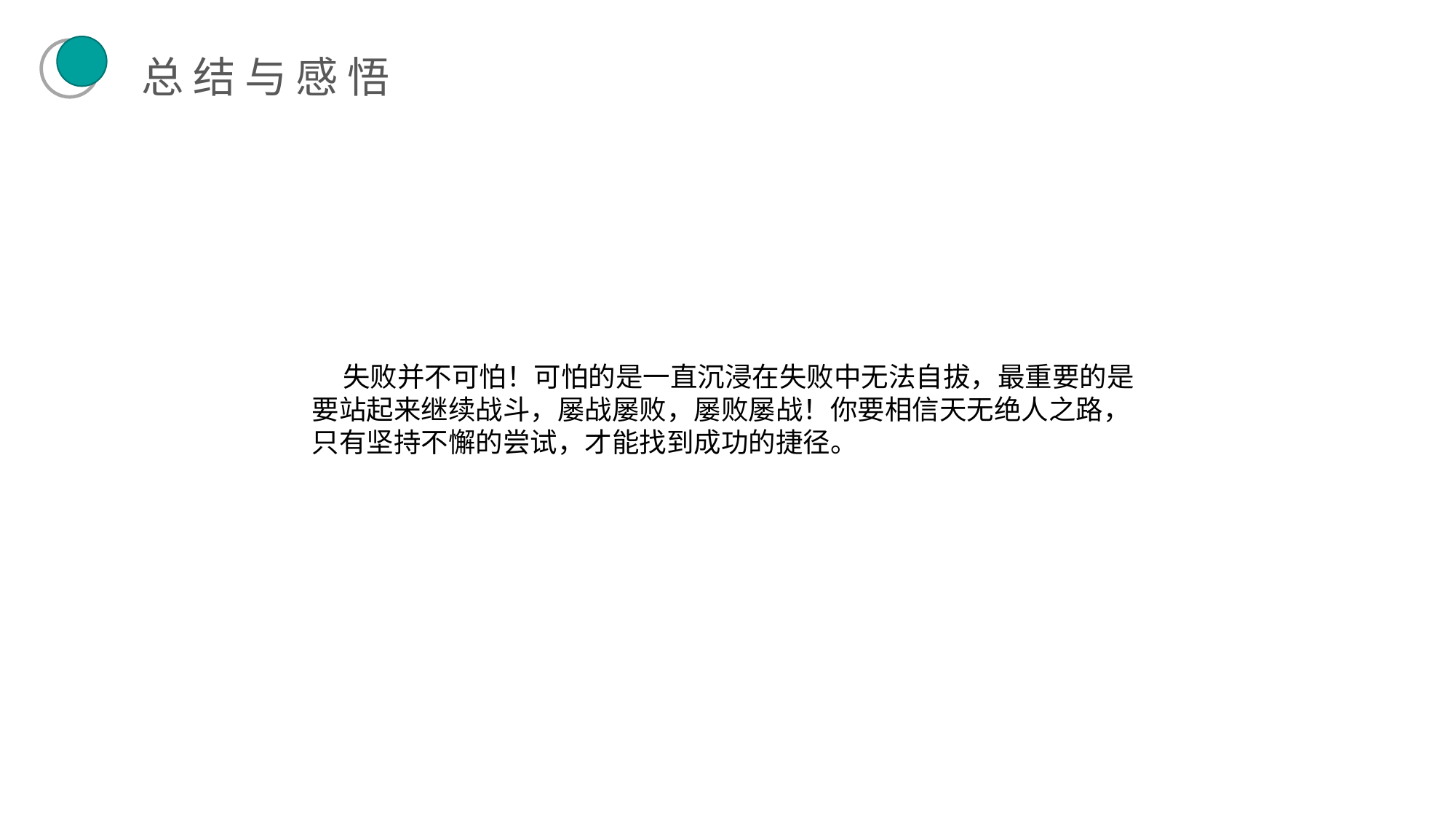

总结与感悟

    失败并不可怕！可怕的是一直沉浸在失败中无法自拔，最重要的是要站起来继续战斗，屡战屡败，屡败屡战！你要相信天无绝人之路，只有坚持不懈的尝试，才能找到成功的捷径。